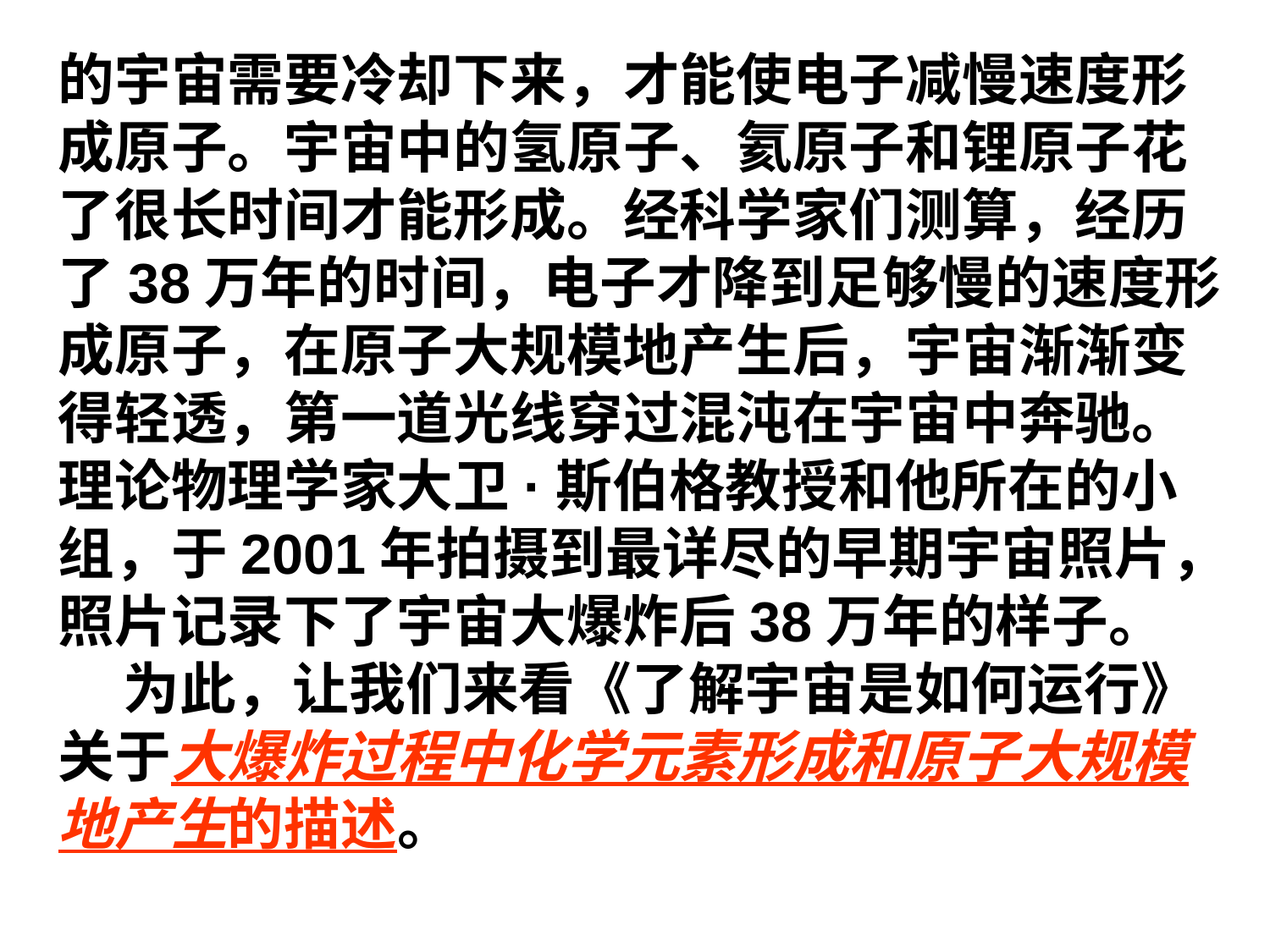

的宇宙需要冷却下来，才能使电子减慢速度形成原子。宇宙中的氢原子、氦原子和锂原子花了很长时间才能形成。经科学家们测算，经历了38万年的时间，电子才降到足够慢的速度形成原子，在原子大规模地产生后，宇宙渐渐变得轻透，第一道光线穿过混沌在宇宙中奔驰。理论物理学家大卫·斯伯格教授和他所在的小组，于2001年拍摄到最详尽的早期宇宙照片，照片记录下了宇宙大爆炸后38万年的样子。
    为此，让我们来看《了解宇宙是如何运行》关于大爆炸过程中化学元素形成和原子大规模地产生的描述。